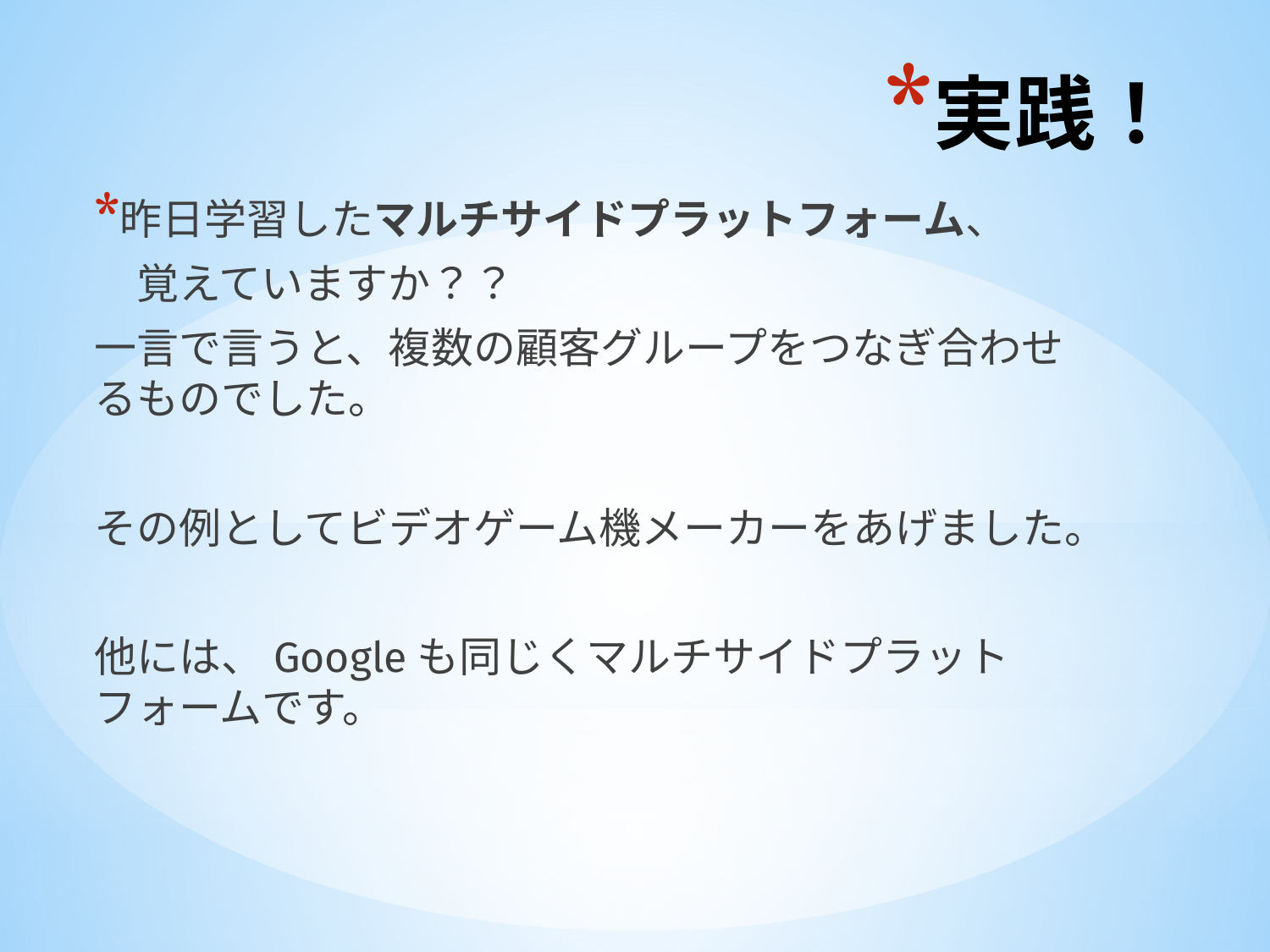

# 実践！
昨日学習したマルチサイドプラットフォーム、
　覚えていますか？？
一言で言うと、複数の顧客グループをつなぎ合わせるものでした。

その例としてビデオゲーム機メーカーをあげました。

他には、Googleも同じくマルチサイドプラットフォームです。